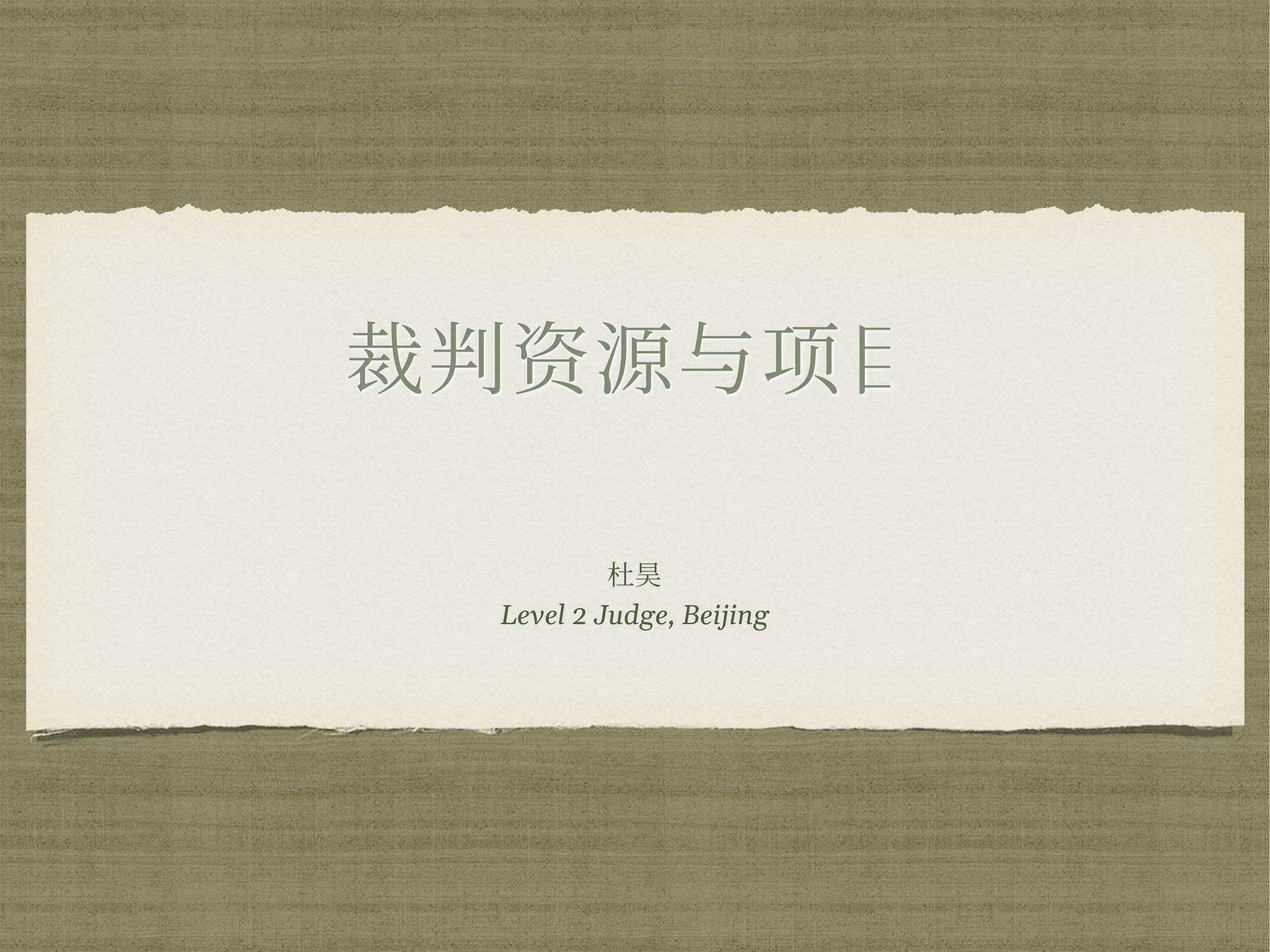

# 裁判资源与项目

杜昊
Level 2 Judge, Beijing